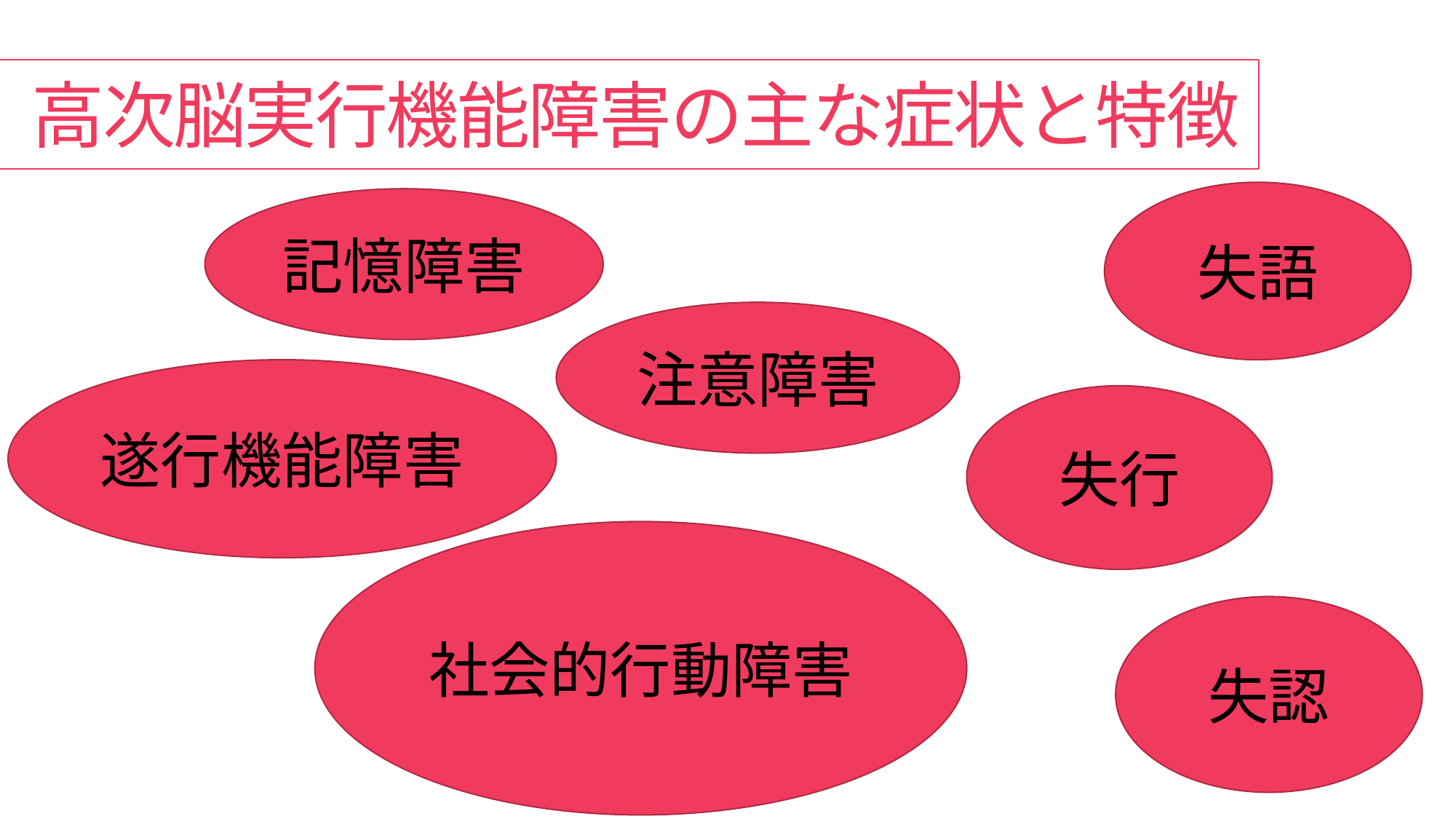

# 高次脳実行機能障害の主な症状と特徴

失語
記憶障害
注意障害
遂行機能障害
失行
社会的行動障害
失認